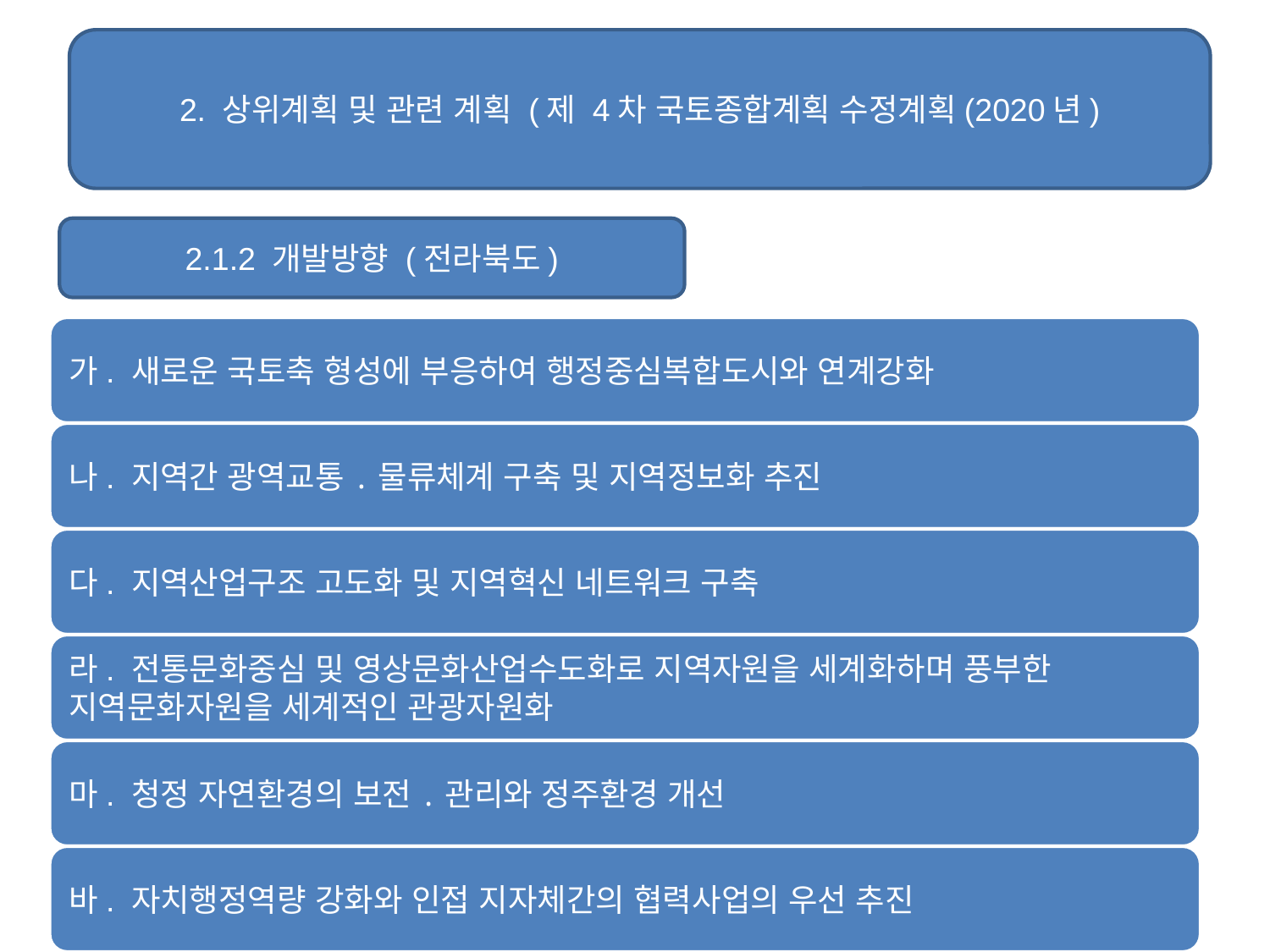

2. 상위계획 및 관련 계획 (제 4차 국토종합계획 수정계획(2020년)
#
2.1.2 개발방향 (전라북도)
가. 새로운 국토축 형성에 부응하여 행정중심복합도시와 연계강화
나. 지역간 광역교통 ․ 물류체계 구축 및 지역정보화 추진
다. 지역산업구조 고도화 및 지역혁신 네트워크 구축
라. 전통문화중심 및 영상문화산업수도화로 지역자원을 세계화하며 풍부한 지역문화자원을 세계적인 관광자원화
마. 청정 자연환경의 보전 ․ 관리와 정주환경 개선
바. 자치행정역량 강화와 인접 지자체간의 협력사업의 우선 추진